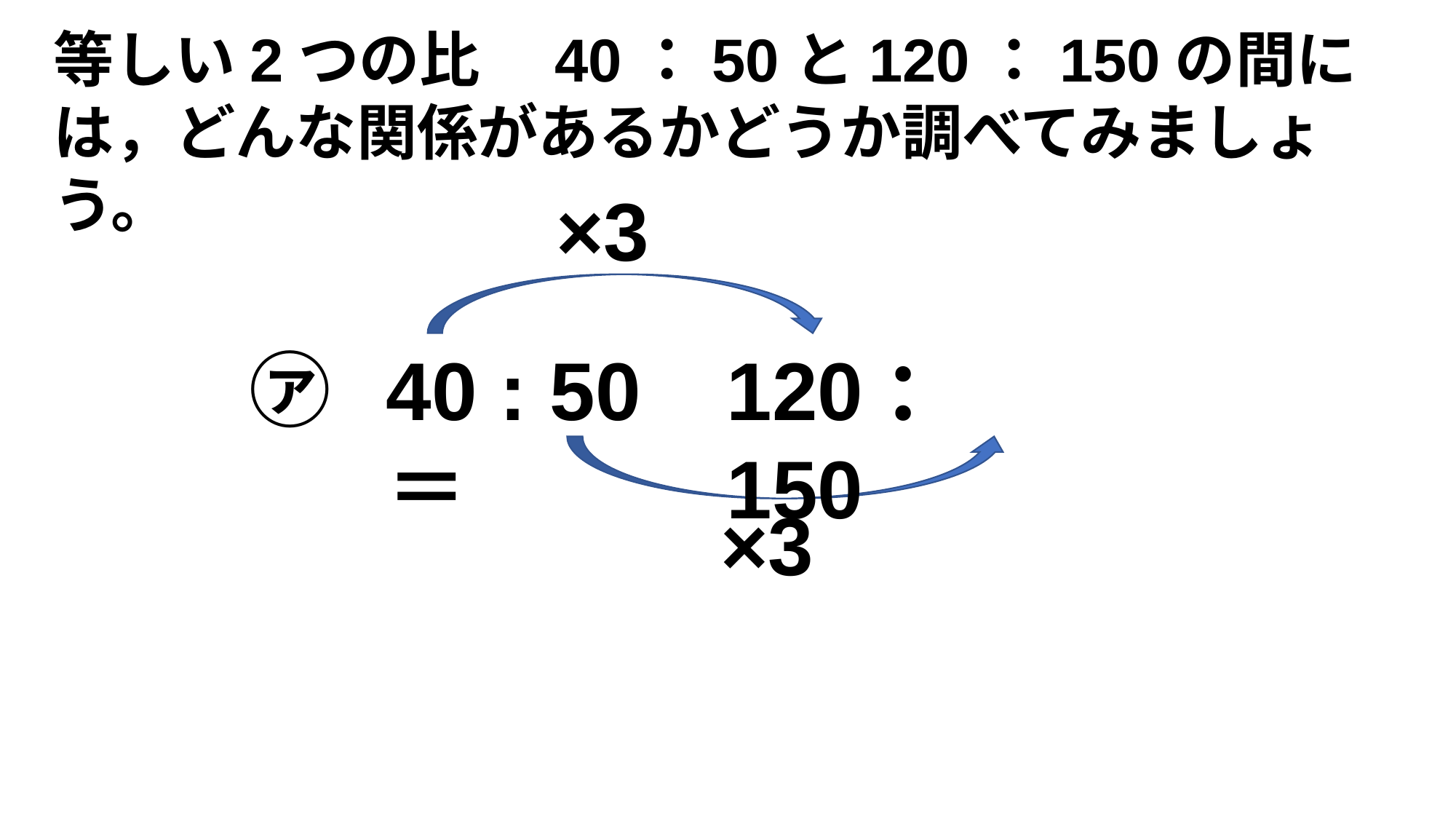

等しい2つの比　40：50と120：150の間には，どんな関係があるかどうか調べてみましょう。
×3

㋐
40 : 50＝
120：150

×3